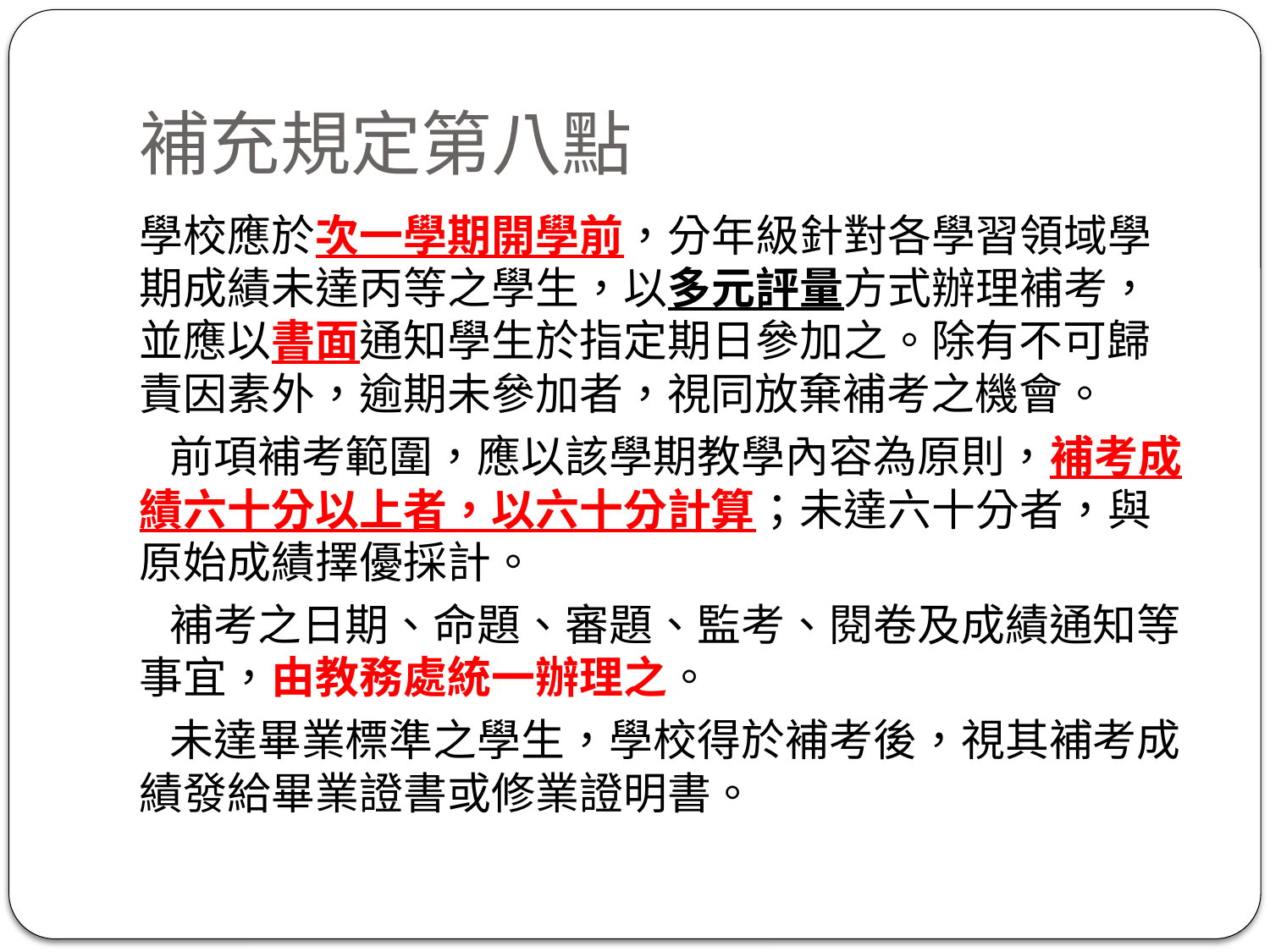

# 補充規定第八點
學校應於次一學期開學前，分年級針對各學習領域學期成績未達丙等之學生，以多元評量方式辦理補考，並應以書面通知學生於指定期日參加之。除有不可歸責因素外，逾期未參加者，視同放棄補考之機會。
  前項補考範圍，應以該學期教學內容為原則，補考成績六十分以上者，以六十分計算；未達六十分者，與原始成績擇優採計。
  補考之日期、命題、審題、監考、閱卷及成績通知等事宜，由教務處統一辦理之。
  未達畢業標準之學生，學校得於補考後，視其補考成績發給畢業證書或修業證明書。